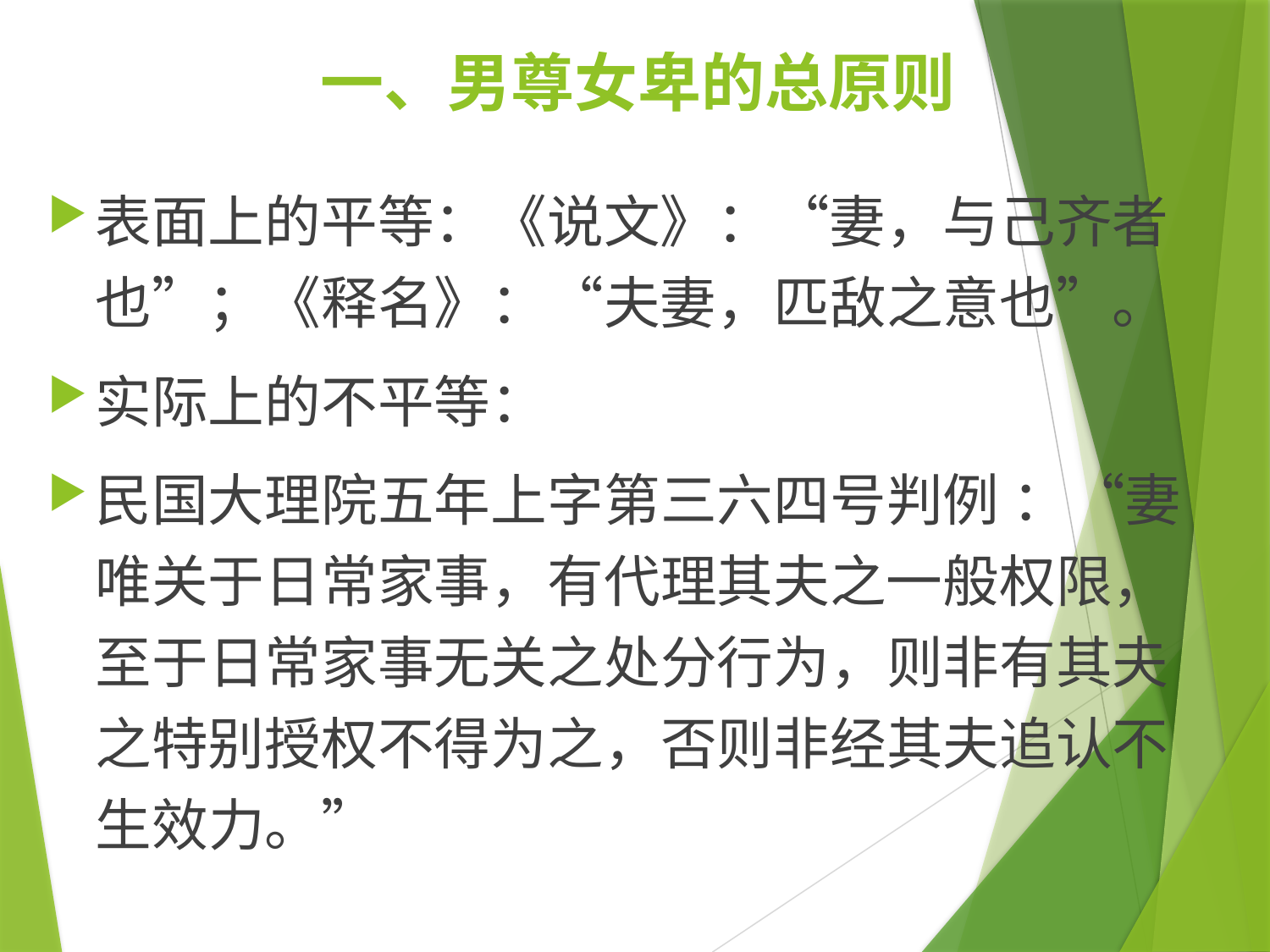

# 一、男尊女卑的总原则
表面上的平等：《说文》：“妻，与己齐者也”；《释名》：“夫妻，匹敌之意也”。
实际上的不平等：
民国大理院五年上字第三六四号判例 ：“妻唯关于日常家事，有代理其夫之一般权限，至于日常家事无关之处分行为，则非有其夫之特别授权不得为之，否则非经其夫追认不生效力。”